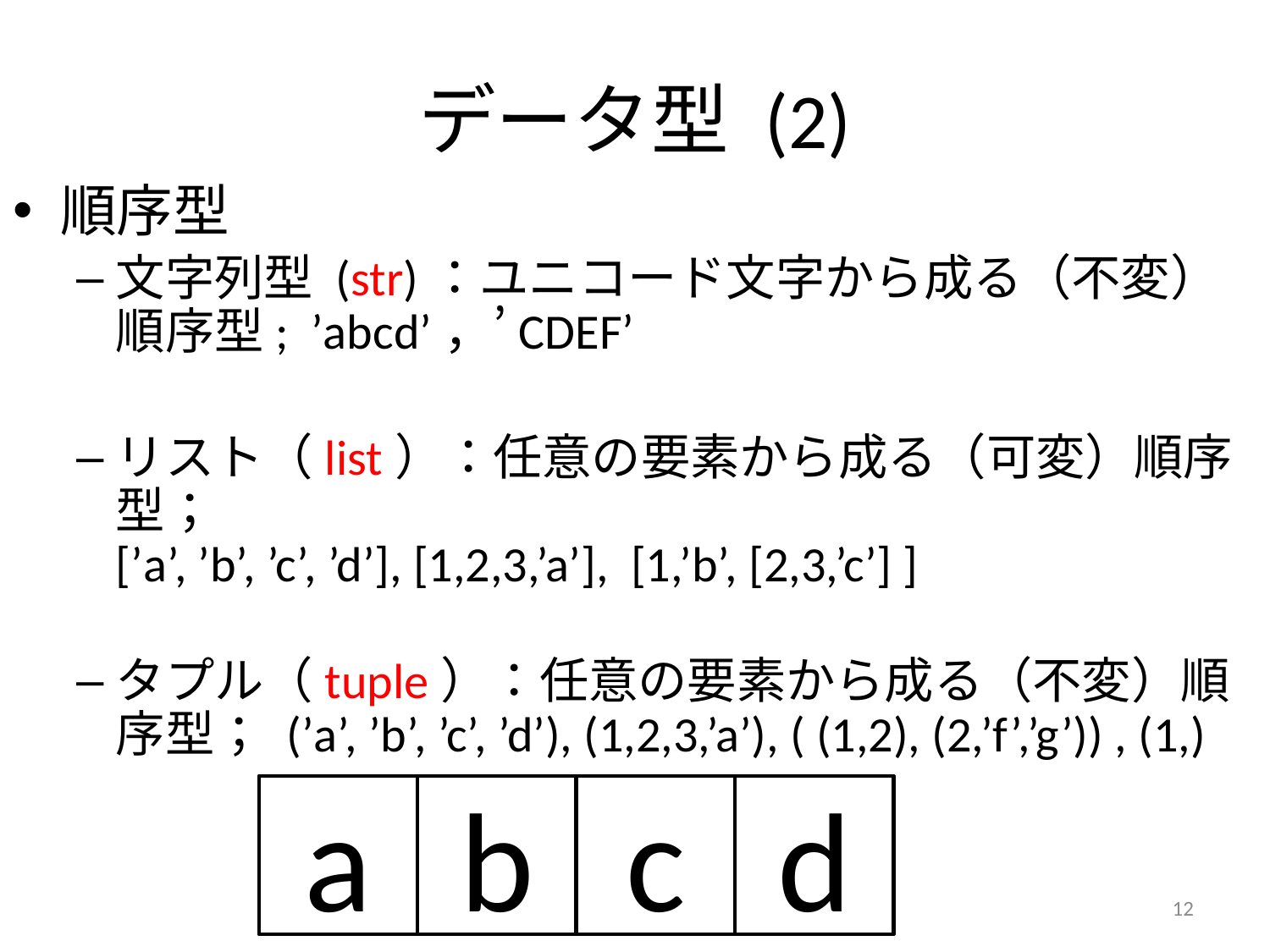

# データ型 (2)
順序型
文字列型 (str)：ユニコード文字から成る（不変）順序型;  ’abcd’，’CDEF’

リスト（list）：任意の要素から成る（可変）順序型；
[’a’, ’b’, ’c’, ’d’], [1,2,3,’a’],  [1,’b’, [2,3,’c’] ]
タプル（tuple）：任意の要素から成る（不変）順序型； (’a’, ’b’, ’c’, ’d’), (1,2,3,’a’), ( (1,2), (2,’f’,’g’)) , (1,)
a
b
c
d
12